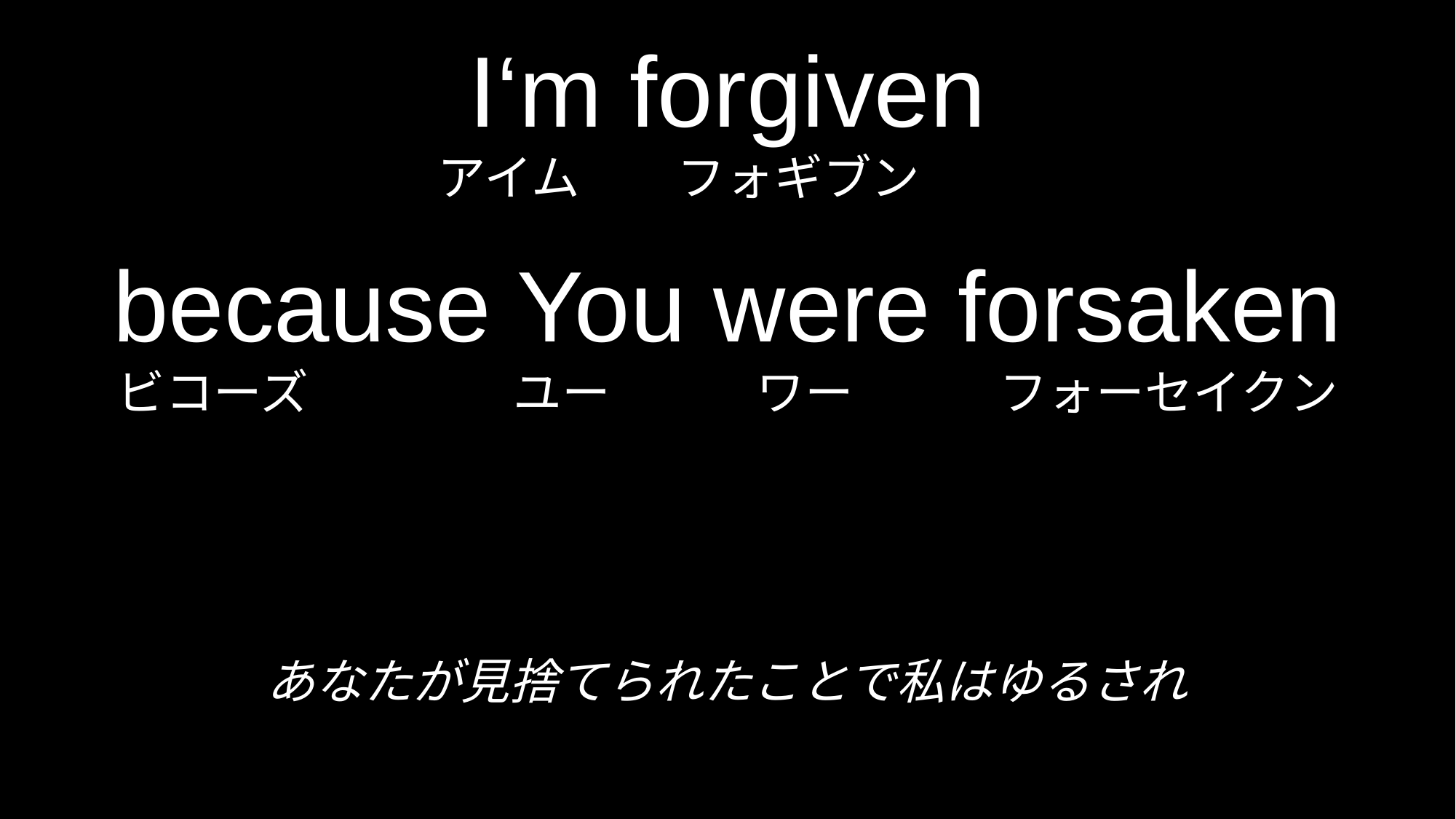

# I‘m forgiven アイム　　フォギブン　　 because You were forsaken ビコーズ　　　　 ユー　　　ワー　　　フォーセイクン
あなたが見捨てられたことで私はゆるされ